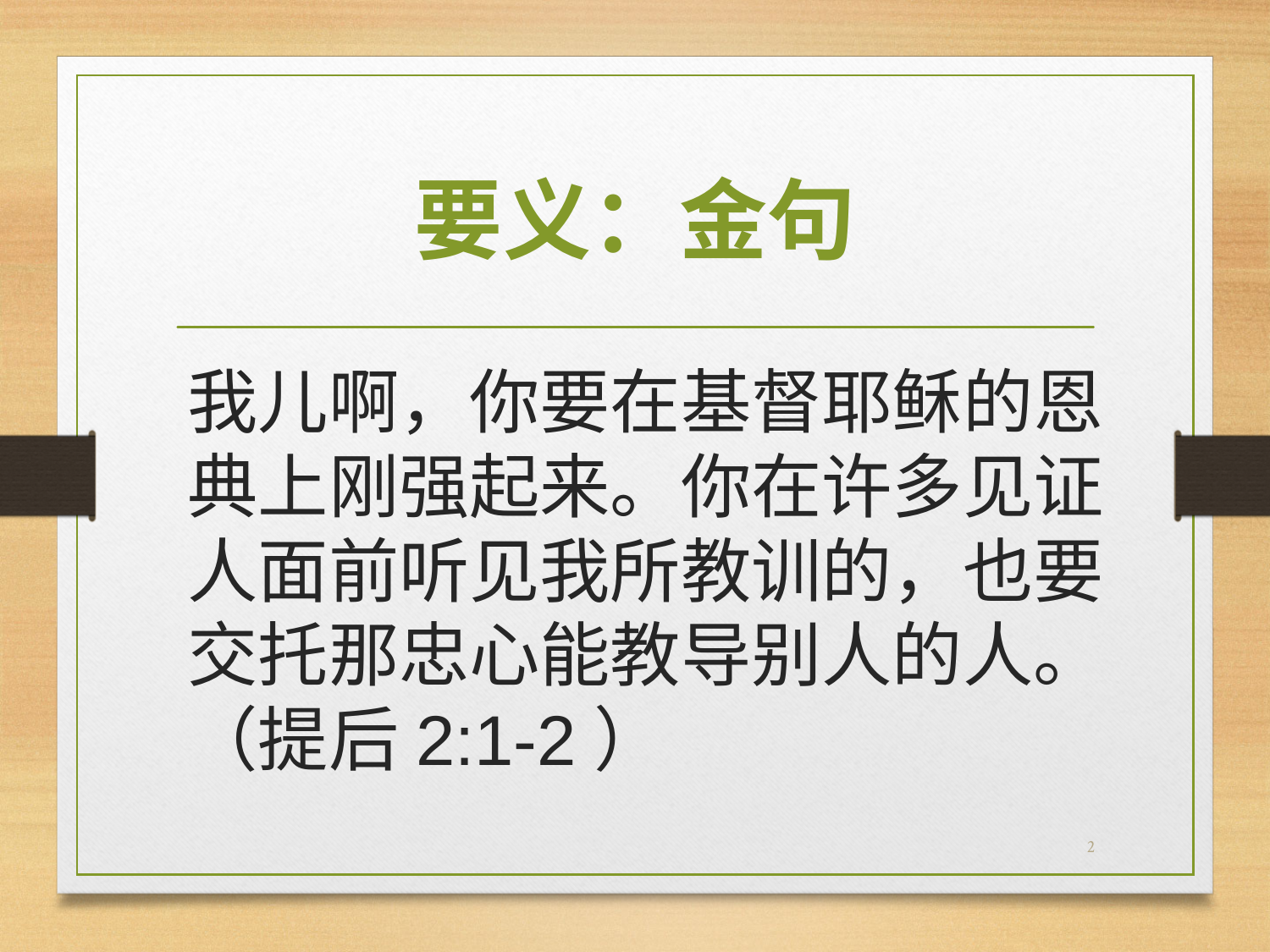

# 要义：金句
我儿啊，你要在基督耶稣的恩典上刚强起来。你在许多见证人面前听见我所教训的，也要交托那忠心能教导别人的人。（提后2:1-2）
2